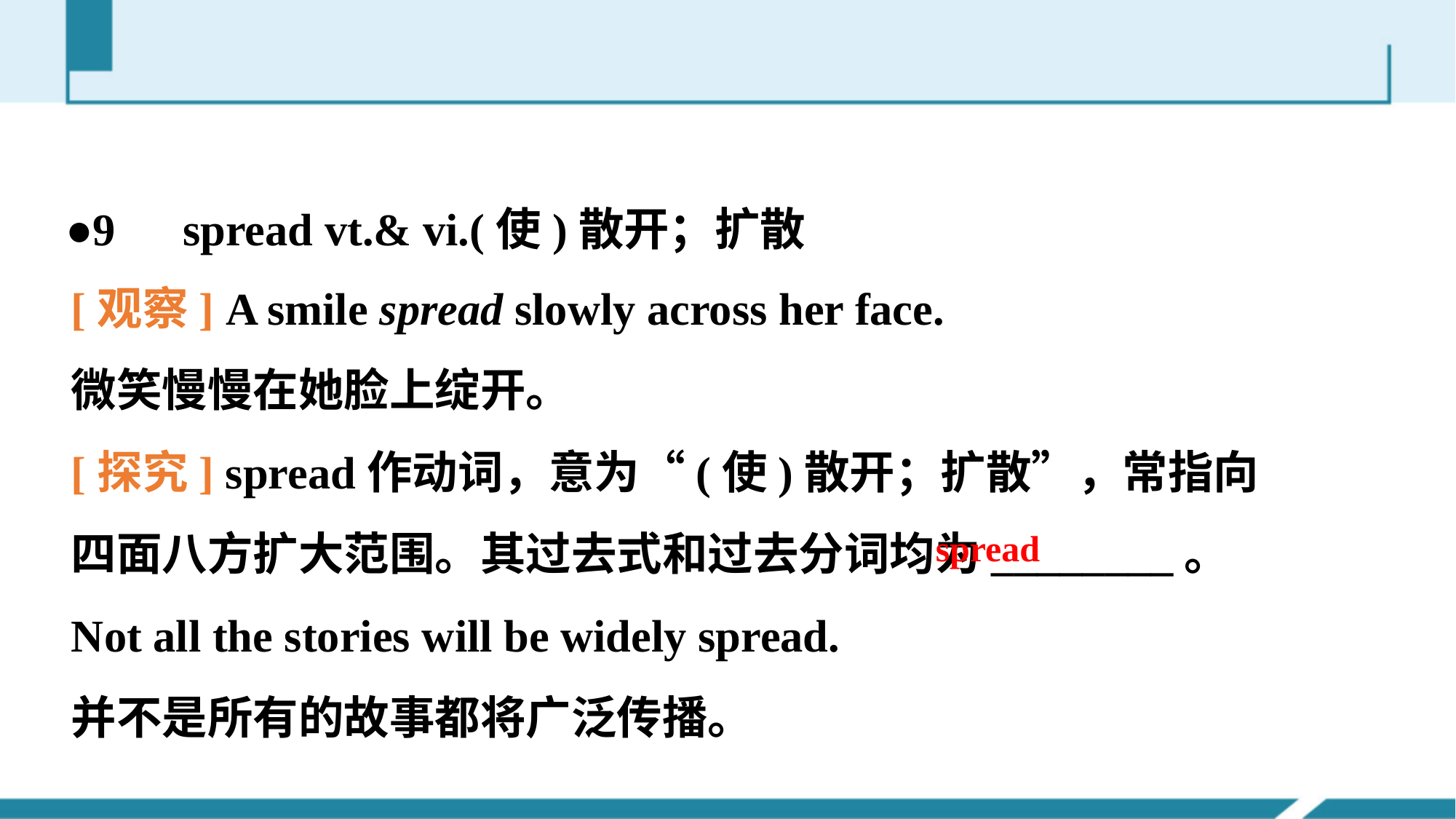

●9　spread vt.& vi.(使)散开；扩散
[观察] A smile spread slowly across her face.
微笑慢慢在她脸上绽开。
[探究] spread作动词，意为“(使)散开；扩散”，常指向四面八方扩大范围。其过去式和过去分词均为________。
Not all the stories will be widely spread.
并不是所有的故事都将广泛传播。
spread